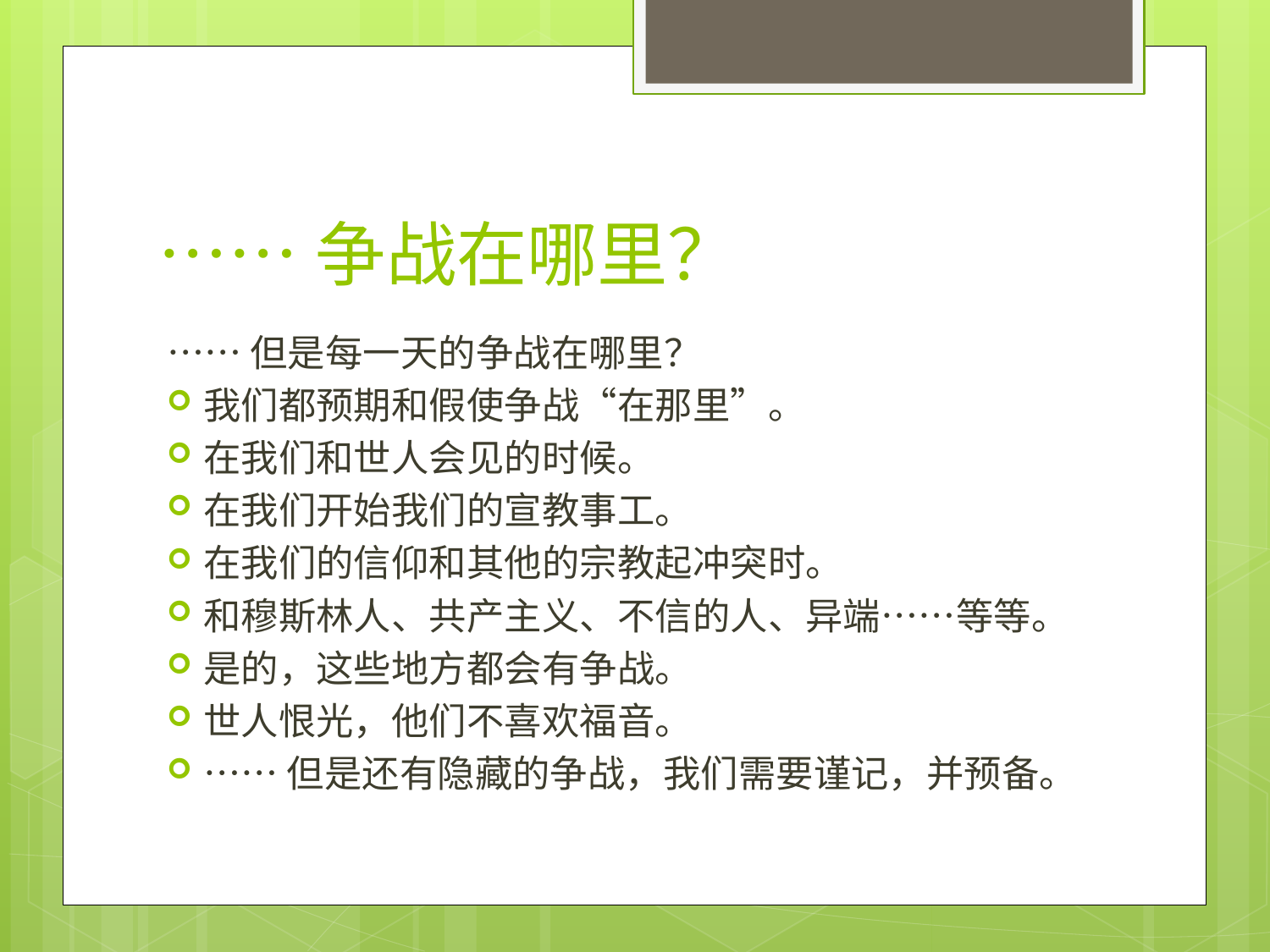

# ……争战在哪里？
……但是每一天的争战在哪里？
我们都预期和假使争战“在那里”。
在我们和世人会见的时候。
在我们开始我们的宣教事工。
在我们的信仰和其他的宗教起冲突时。
和穆斯林人、共产主义、不信的人、异端……等等。
是的，这些地方都会有争战。
世人恨光，他们不喜欢福音。
……但是还有隐藏的争战，我们需要谨记，并预备。